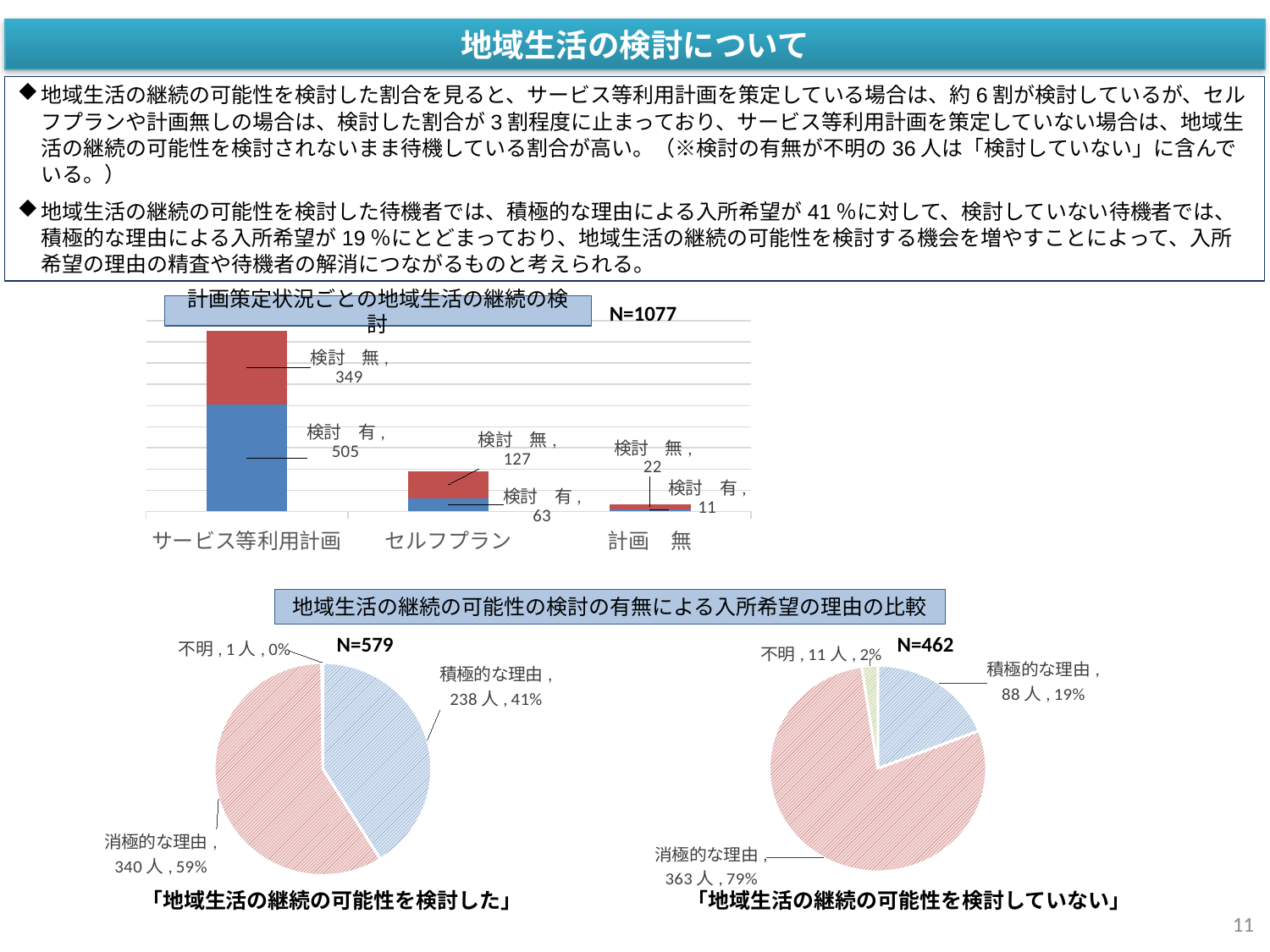

地域生活の検討について
地域生活の継続の可能性を検討した割合を見ると、サービス等利用計画を策定している場合は、約6割が検討しているが、セルフプランや計画無しの場合は、検討した割合が3割程度に止まっており、サービス等利用計画を策定していない場合は、地域生活の継続の可能性を検討されないまま待機している割合が高い。（※検討の有無が不明の36人は「検討していない」に含んでいる。）
地域生活の継続の可能性を検討した待機者では、積極的な理由による入所希望が41％に対して、検討していない待機者では、積極的な理由による入所希望が19％にとどまっており、地域生活の継続の可能性を検討する機会を増やすことによって、入所希望の理由の精査や待機者の解消につながるものと考えられる。
N=1077
計画策定状況ごとの地域生活の継続の検討

### Chart

| Category | 検討　有 | 検討　無 |
|---|---|---|
| サービス等利用計画 | 505.0 | 349.0 |
| セルフプラン | 63.0 | 127.0 |
| 計画　無 | 11.0 | 22.0 |
地域生活の継続の可能性の検討の有無による入所希望の理由の比較
N=579
N=462

### Chart

| Category | 入所希望の理由 |
|---|---|
| 積極的な理由 | 88.0 |
| 消極的な理由 | 363.0 |
| 不明 | 11.0 |

### Chart

| Category | 入所希望の理由 |
|---|---|
| 積極的な理由 | 238.0 |
| 消極的な理由 | 340.0 |
| 不明 | 1.0 |

### Chart

| Category |
|---|
「地域生活の継続の可能性を検討した」
「地域生活の継続の可能性を検討していない」
11